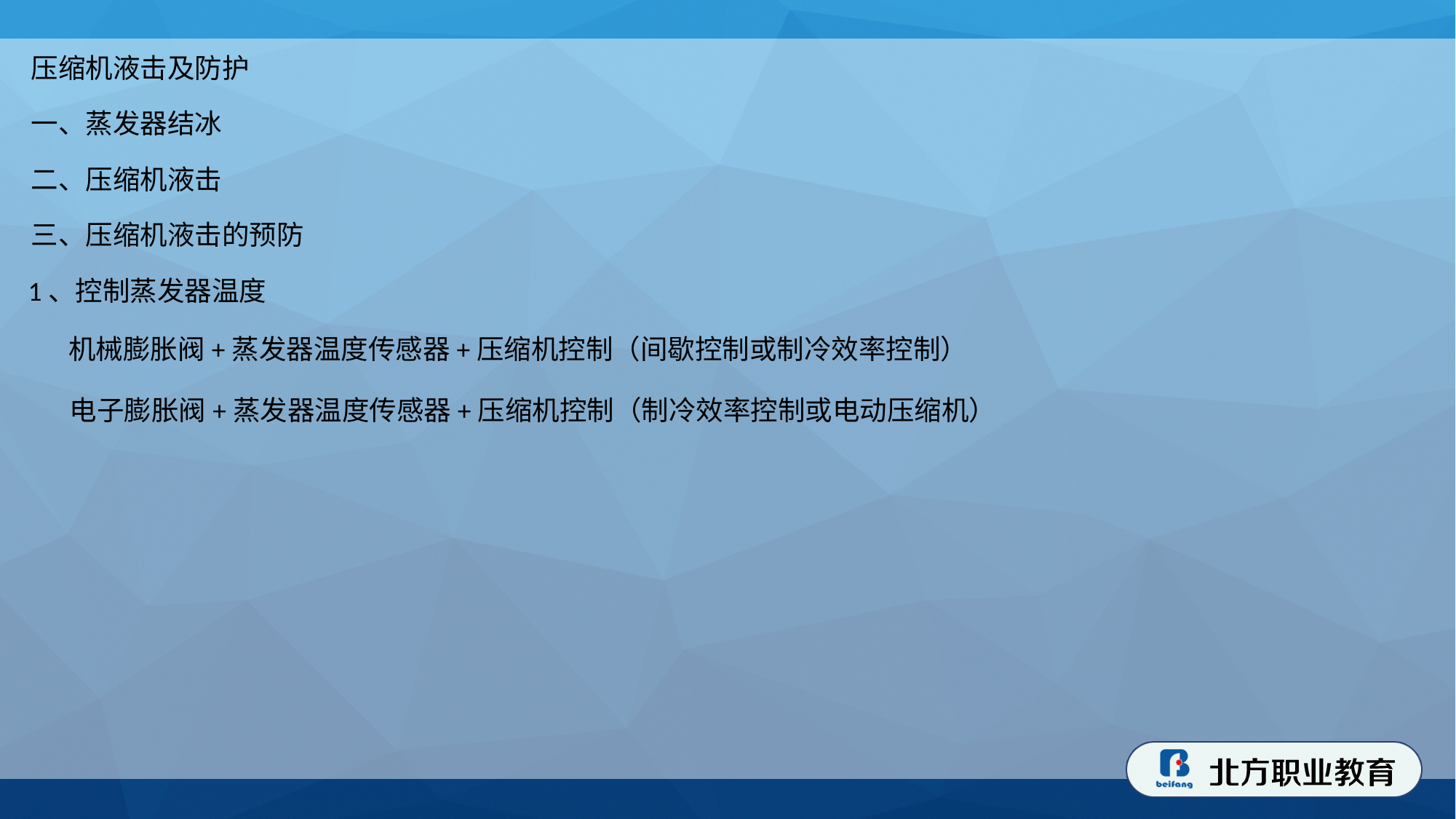

压缩机液击及防护
一、蒸发器结冰
二、压缩机液击
三、压缩机液击的预防
1、控制蒸发器温度
机械膨胀阀+蒸发器温度传感器+压缩机控制（间歇控制或制冷效率控制）
电子膨胀阀+蒸发器温度传感器+压缩机控制（制冷效率控制或电动压缩机）